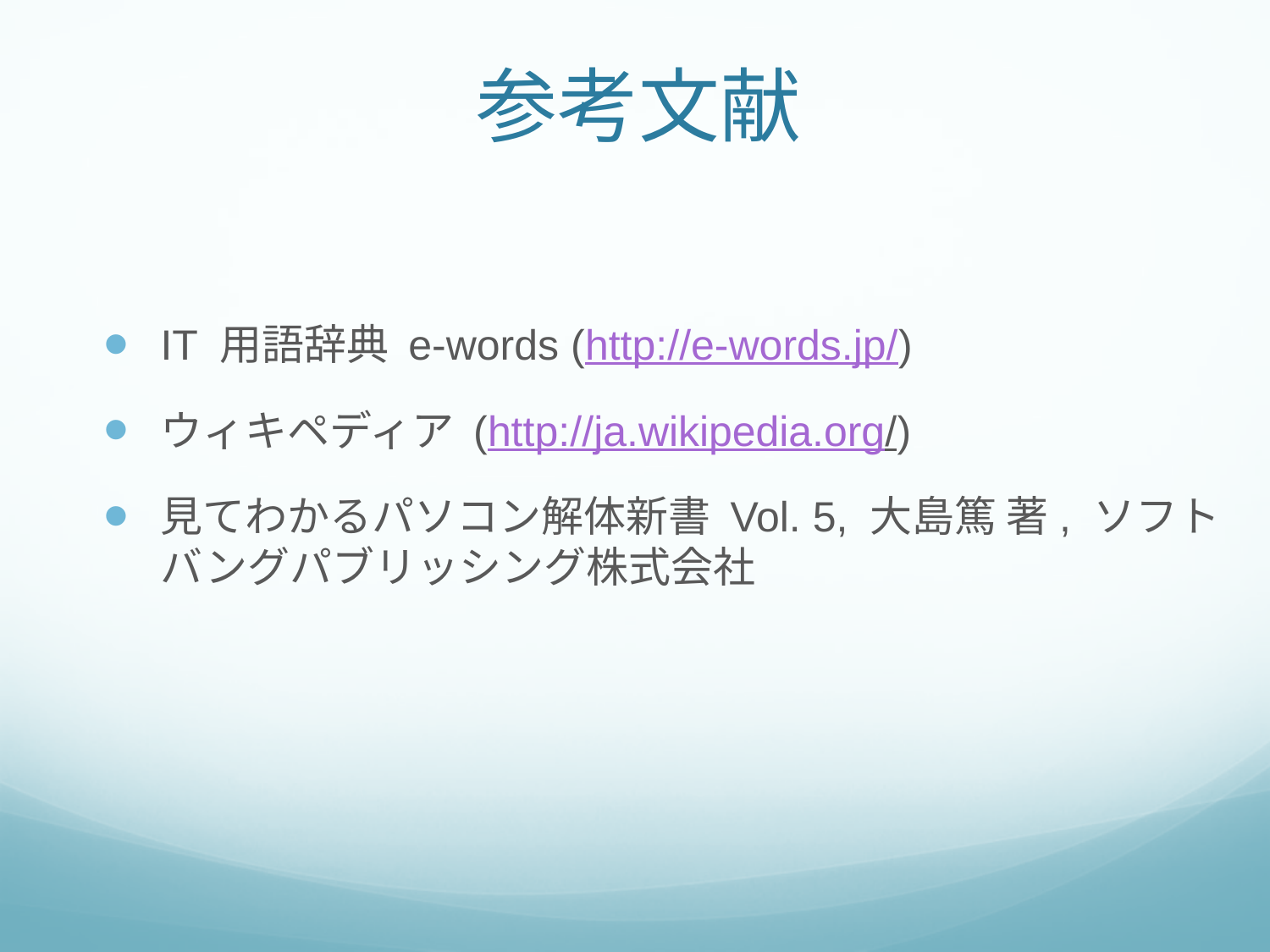

# 参考文献
IT 用語辞典 e-words (http://e-words.jp/)
ウィキペディア (http://ja.wikipedia.org/)
見てわかるパソコン解体新書 Vol. 5, 大島篤 著, ソフトバングパブリッシング株式会社